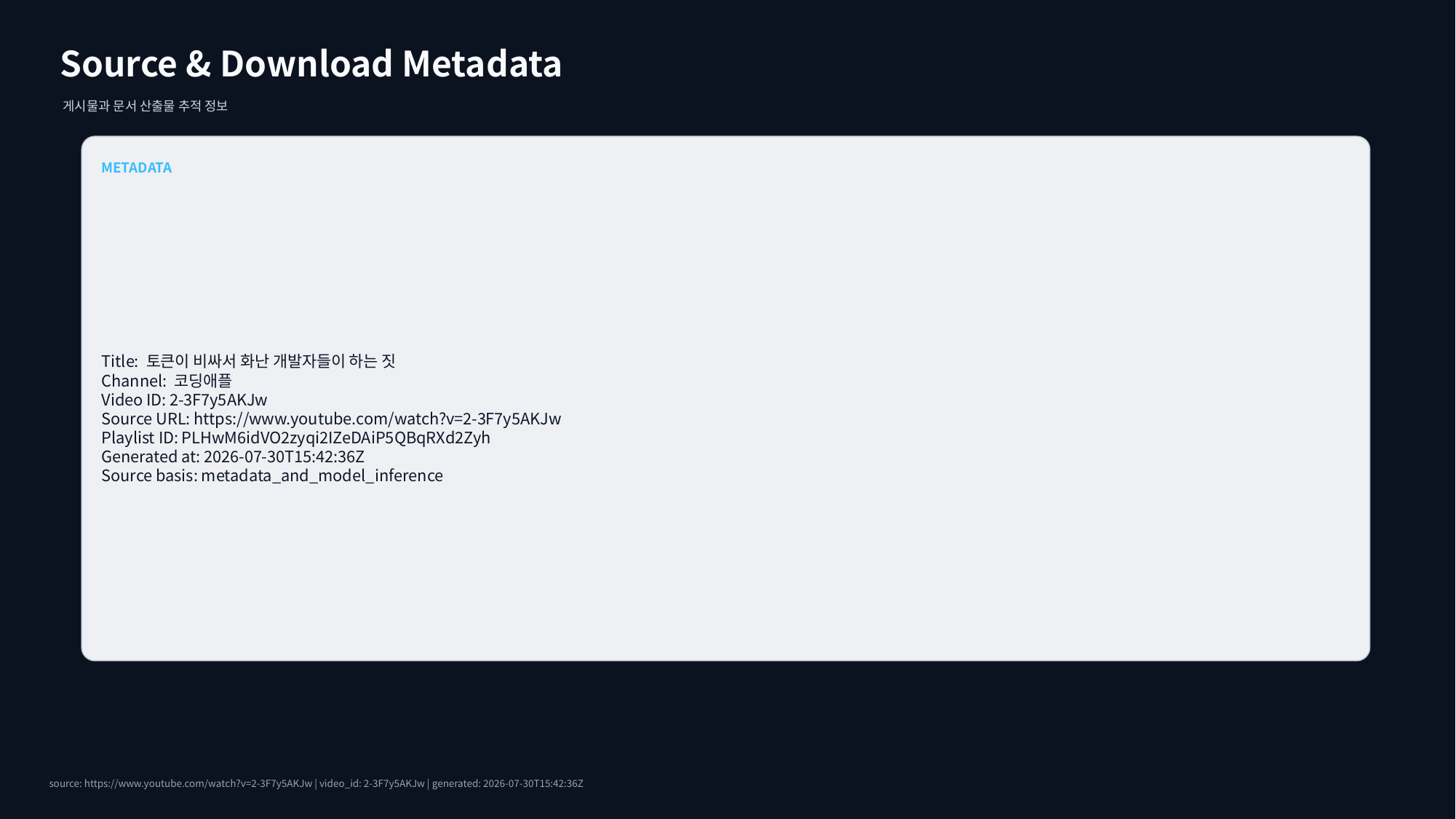

Source & Download Metadata
게시물과 문서 산출물 추적 정보

METADATA
Title: 토큰이 비싸서 화난 개발자들이 하는 짓
Channel: 코딩애플
Video ID: 2-3F7y5AKJw
Source URL: https://www.youtube.com/watch?v=2-3F7y5AKJw
Playlist ID: PLHwM6idVO2zyqi2IZeDAiP5QBqRXd2Zyh
Generated at: 2026-07-30T15:42:36Z
Source basis: metadata_and_model_inference
source: https://www.youtube.com/watch?v=2-3F7y5AKJw | video_id: 2-3F7y5AKJw | generated: 2026-07-30T15:42:36Z